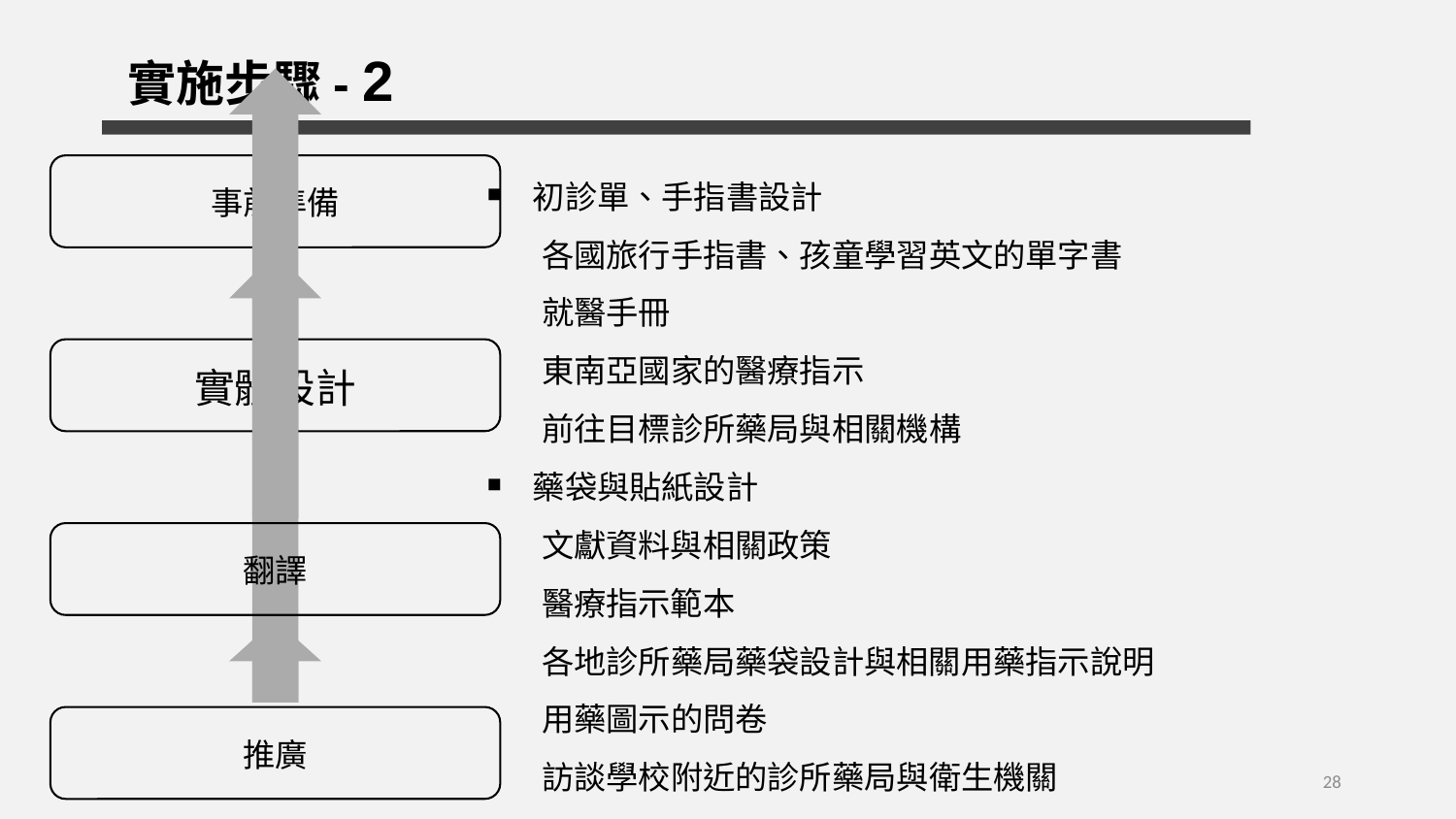

實施步驟- 2

初診單、手指書設計
各國旅行手指書、孩童學習英文的單字書
就醫手冊
東南亞國家的醫療指示
前往目標診所藥局與相關機構
藥袋與貼紙設計
文獻資料與相關政策
醫療指示範本
各地診所藥局藥袋設計與相關用藥指示說明
用藥圖示的問卷
訪談學校附近的診所藥局與衛生機關
事前準備
實體設計
翻譯
推廣

28